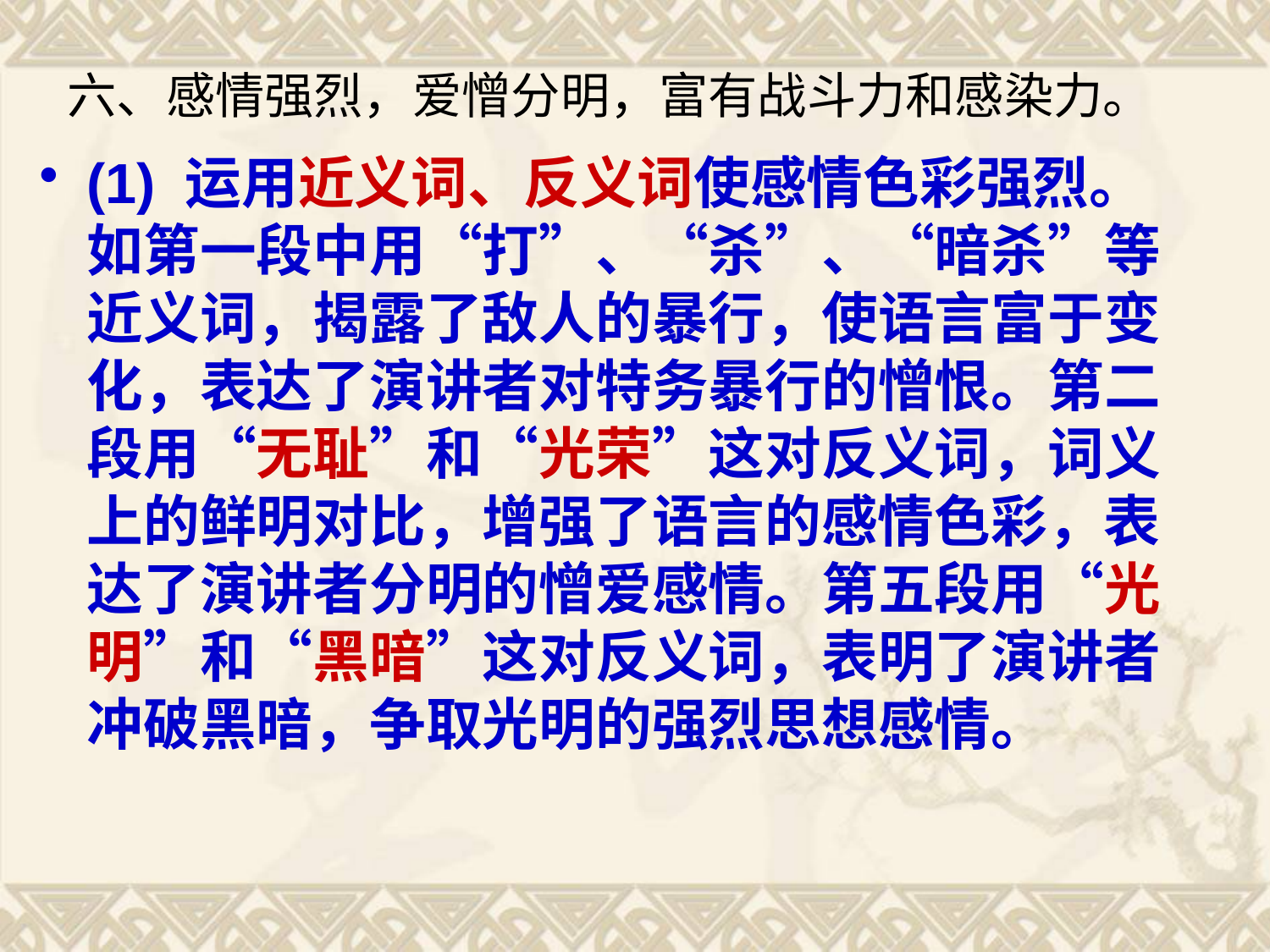

# 六、感情强烈，爱憎分明，富有战斗力和感染力。
(1) 运用近义词、反义词使感情色彩强烈。如第一段中用“打”、“杀”、“暗杀”等近义词，揭露了敌人的暴行，使语言富于变化，表达了演讲者对特务暴行的憎恨。第二段用“无耻”和“光荣”这对反义词，词义上的鲜明对比，增强了语言的感情色彩，表达了演讲者分明的憎爱感情。第五段用“光明”和“黑暗”这对反义词，表明了演讲者冲破黑暗，争取光明的强烈思想感情。